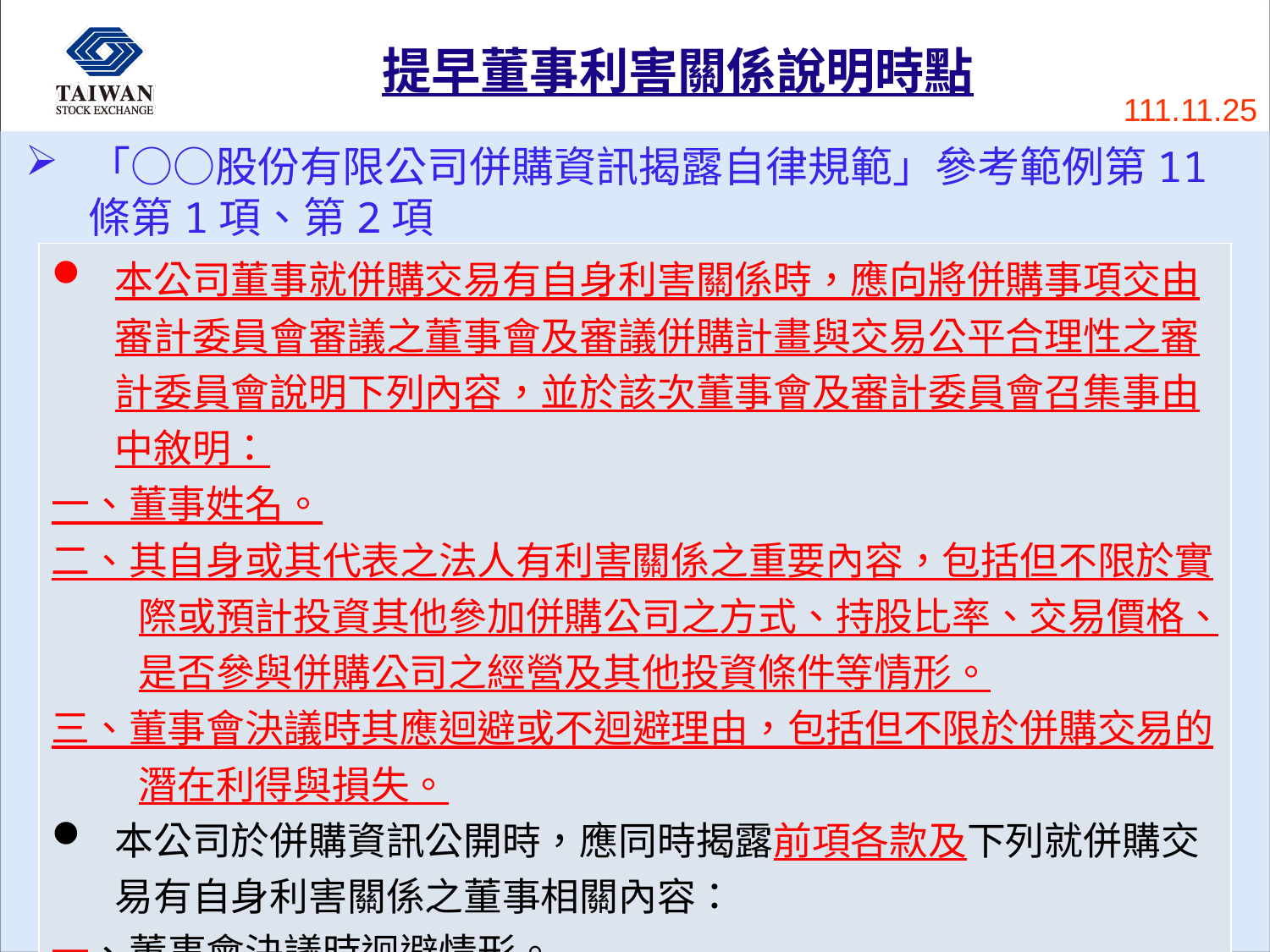

# 提早董事利害關係說明時點
111.11.25
「○○股份有限公司併購資訊揭露自律規範」參考範例第11條第1項、第2項
| 本公司董事就併購交易有自身利害關係時，應向將併購事項交由審計委員會審議之董事會及審議併購計畫與交易公平合理性之審計委員會說明下列內容，並於該次董事會及審計委員會召集事由中敘明： 一、董事姓名。 二、其自身或其代表之法人有利害關係之重要內容，包括但不限於實際或預計投資其他參加併購公司之方式、持股比率、交易價格、是否參與併購公司之經營及其他投資條件等情形。 三、董事會決議時其應迴避或不迴避理由，包括但不限於併購交易的潛在利得與損失。 本公司於併購資訊公開時，應同時揭露前項各款及下列就併購交易有自身利害關係之董事相關內容： 一、董事會決議時迴避情形。 二、董事會決議時贊成或反對併購決議之理由。 |
| --- |
19